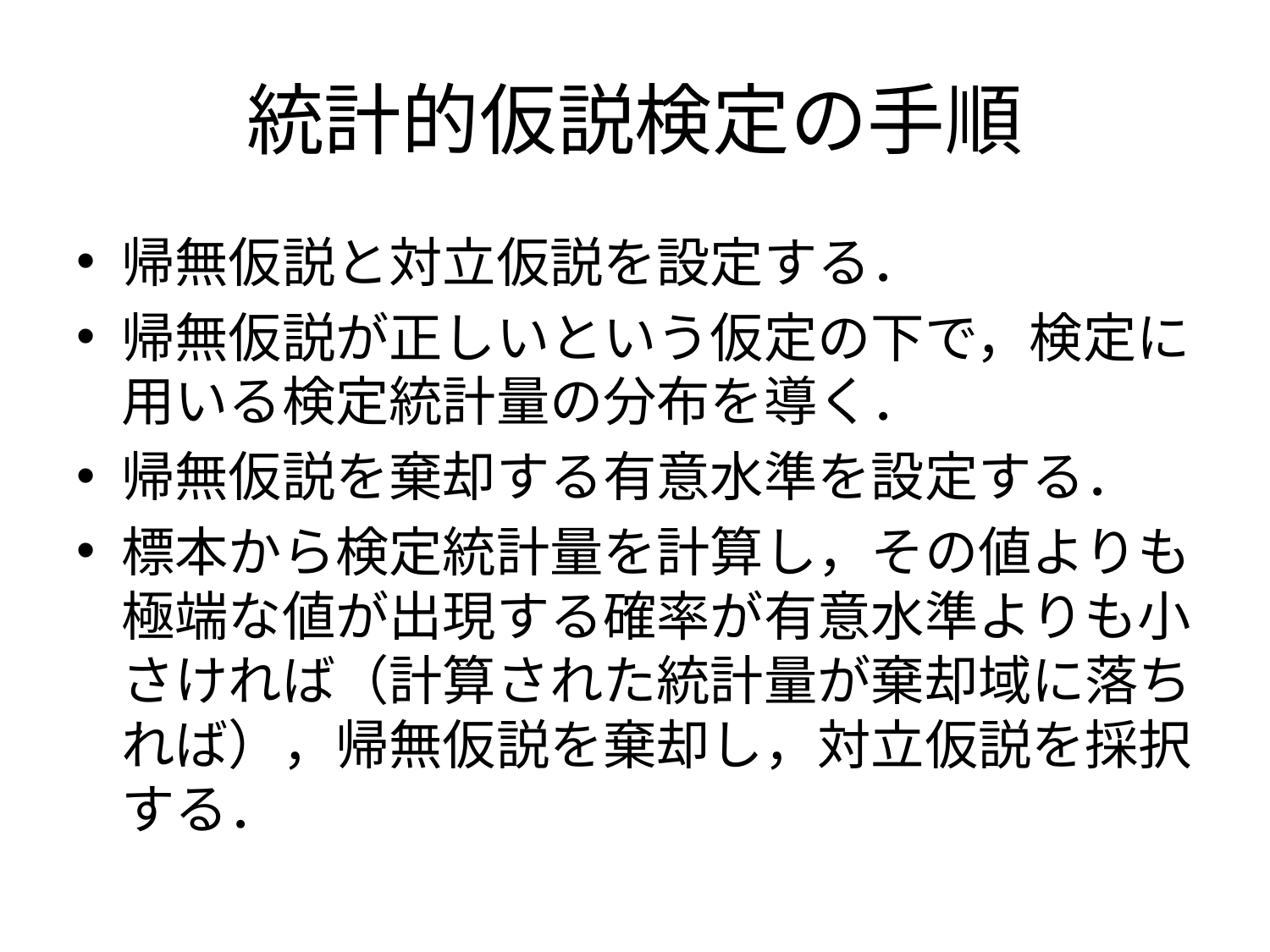

# 統計的仮説検定の手順
帰無仮説と対立仮説を設定する．
帰無仮説が正しいという仮定の下で，検定に用いる検定統計量の分布を導く．
帰無仮説を棄却する有意水準を設定する．
標本から検定統計量を計算し，その値よりも極端な値が出現する確率が有意水準よりも小さければ（計算された統計量が棄却域に落ちれば），帰無仮説を棄却し，対立仮説を採択する．